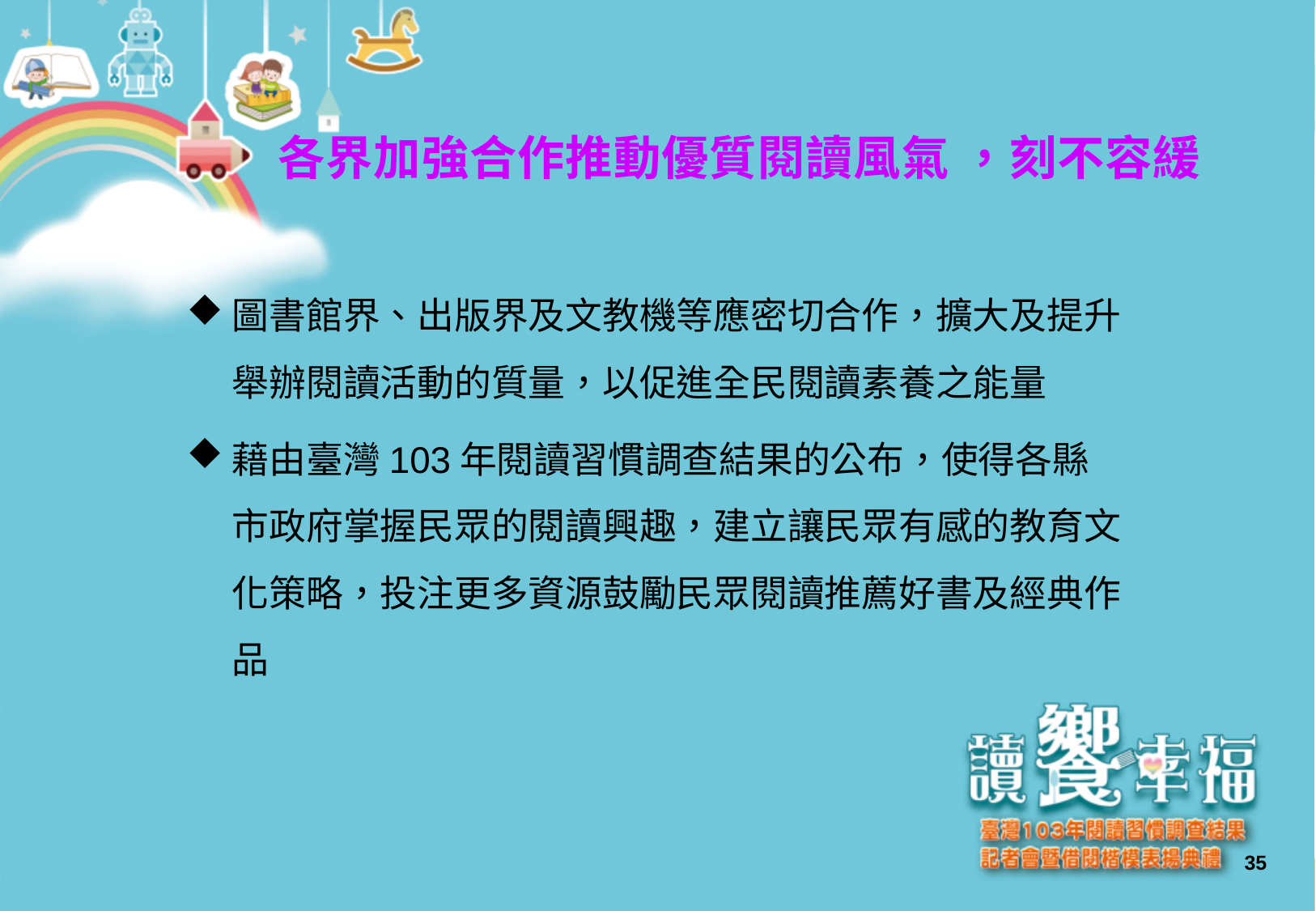

各界加強合作推動優質閱讀風氣 ，刻不容緩
圖書館界、出版界及文教機等應密切合作，擴大及提升舉辦閱讀活動的質量，以促進全民閱讀素養之能量
藉由臺灣103年閱讀習慣調查結果的公布，使得各縣市政府掌握民眾的閱讀興趣，建立讓民眾有感的教育文化策略，投注更多資源鼓勵民眾閱讀推薦好書及經典作品
35